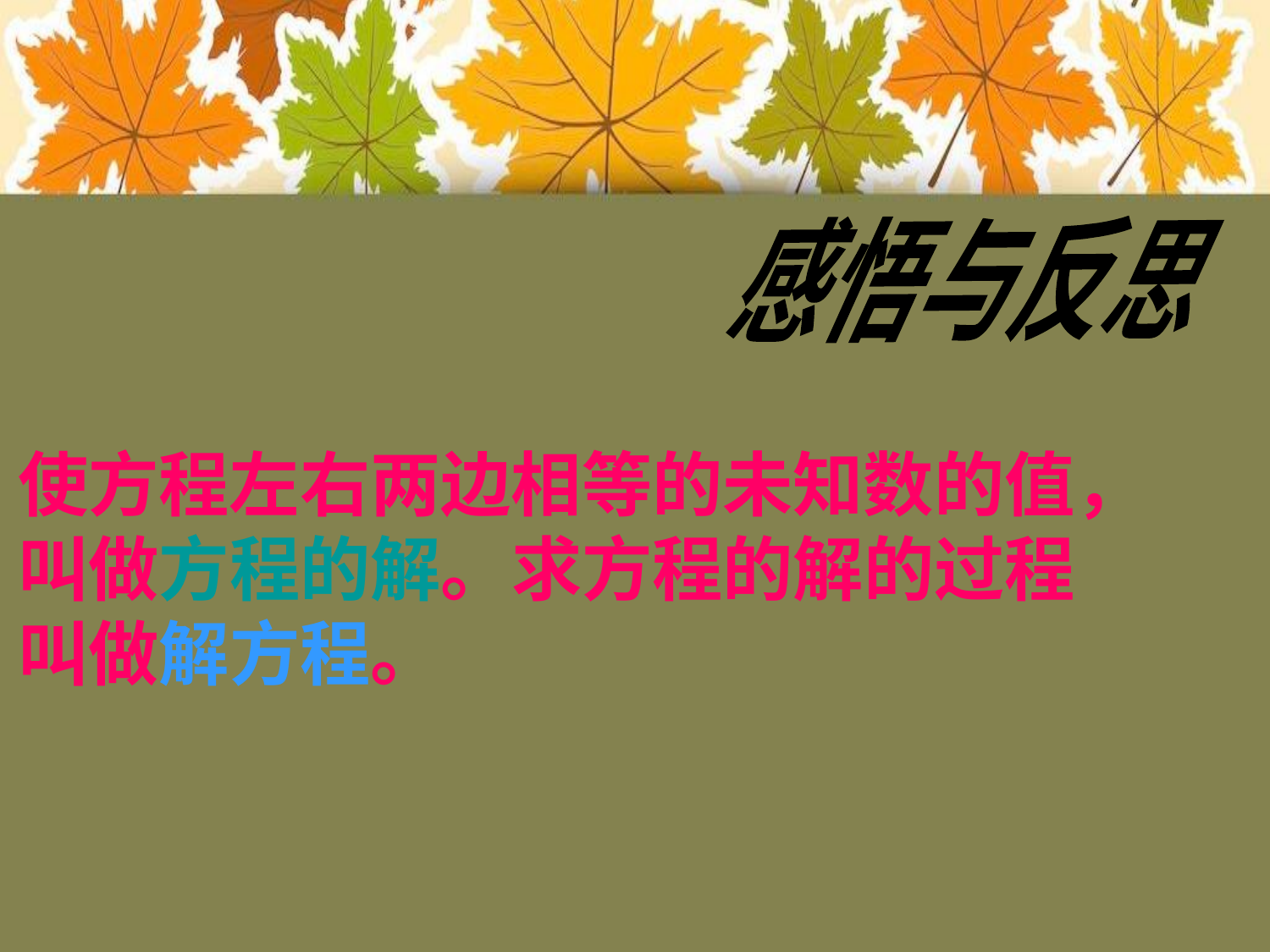

感悟与反思
使方程左右两边相等的未知数的值，
叫做方程的解。求方程的解的过程
叫做解方程。